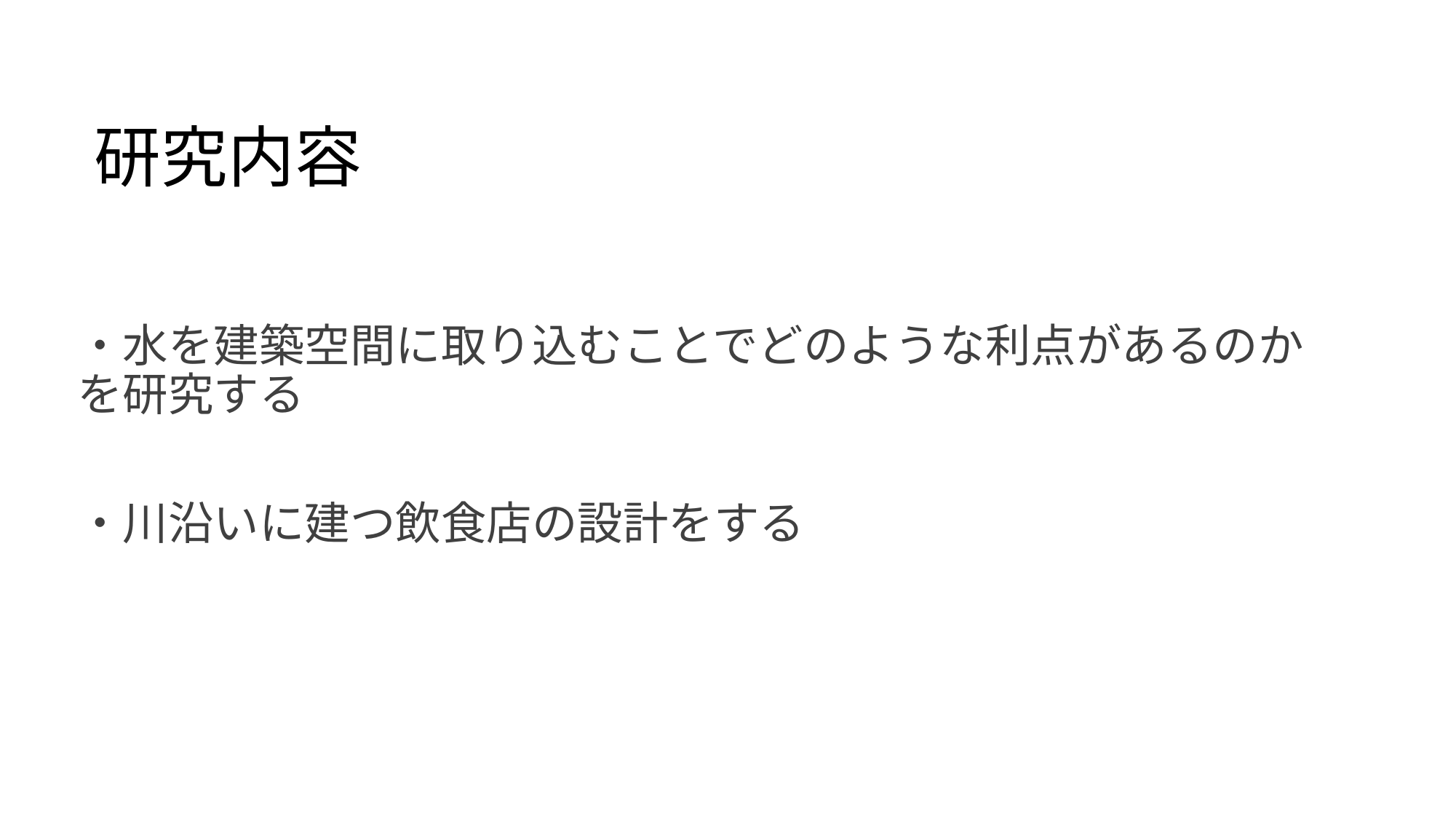

# 研究内容
・水を建築空間に取り込むことでどのような利点があるのかを研究する

・川沿いに建つ飲食店の設計をする